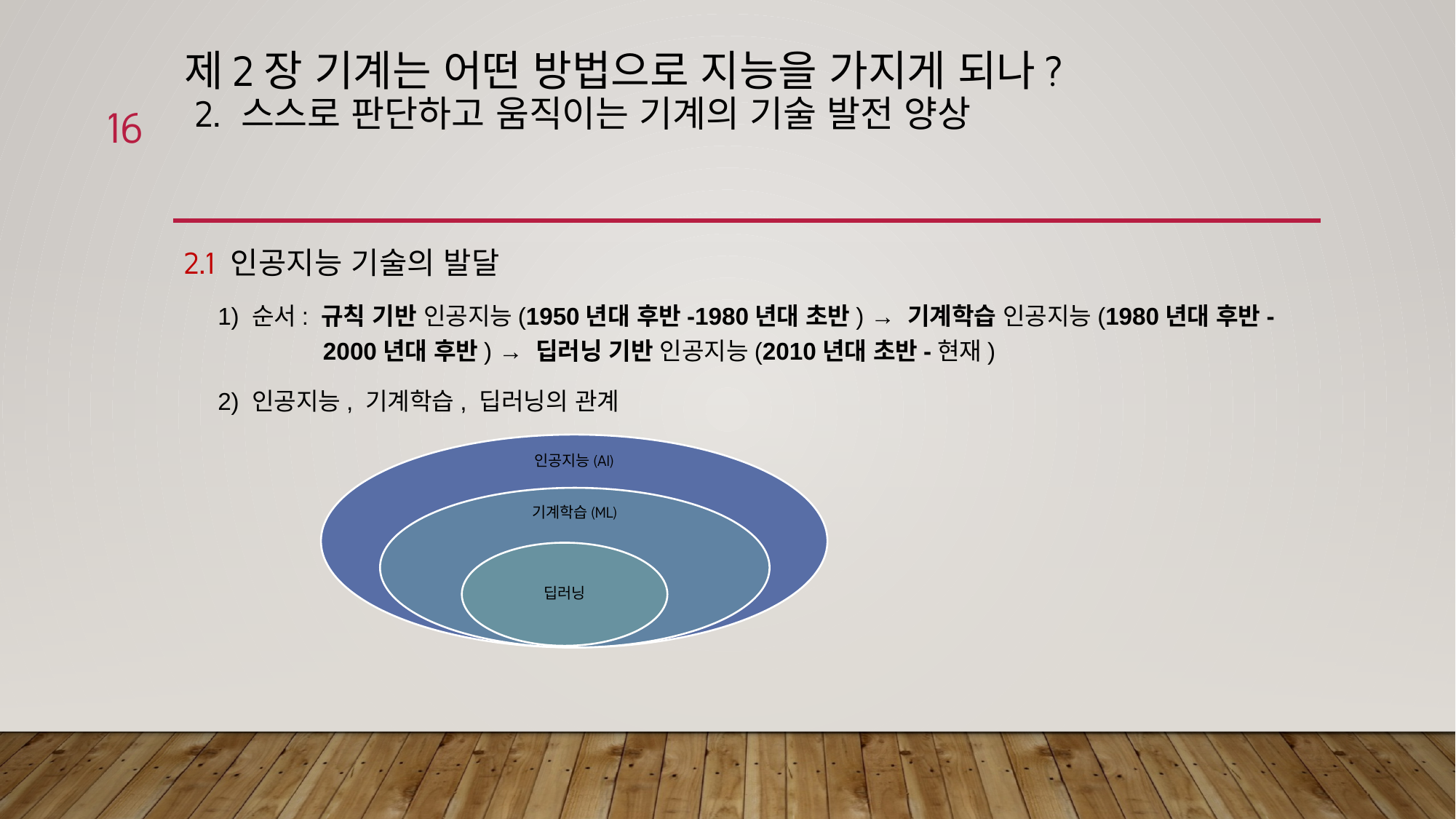

# 제2장 기계는 어떤 방법으로 지능을 가지게 되나? 2. 스스로 판단하고 움직이는 기계의 기술 발전 양상
16
2.1 인공지능 기술의 발달
     1) 순서: 규칙 기반 인공지능(1950년대 후반-1980년대 초반) → 기계학습 인공지능(1980년대 후반-2000년대 후반) → 딥러닝 기반 인공지능(2010년대 초반-현재)
     2) 인공지능, 기계학습, 딥러닝의 관계

인공지능(AI)
기계학습(ML)
딥러닝